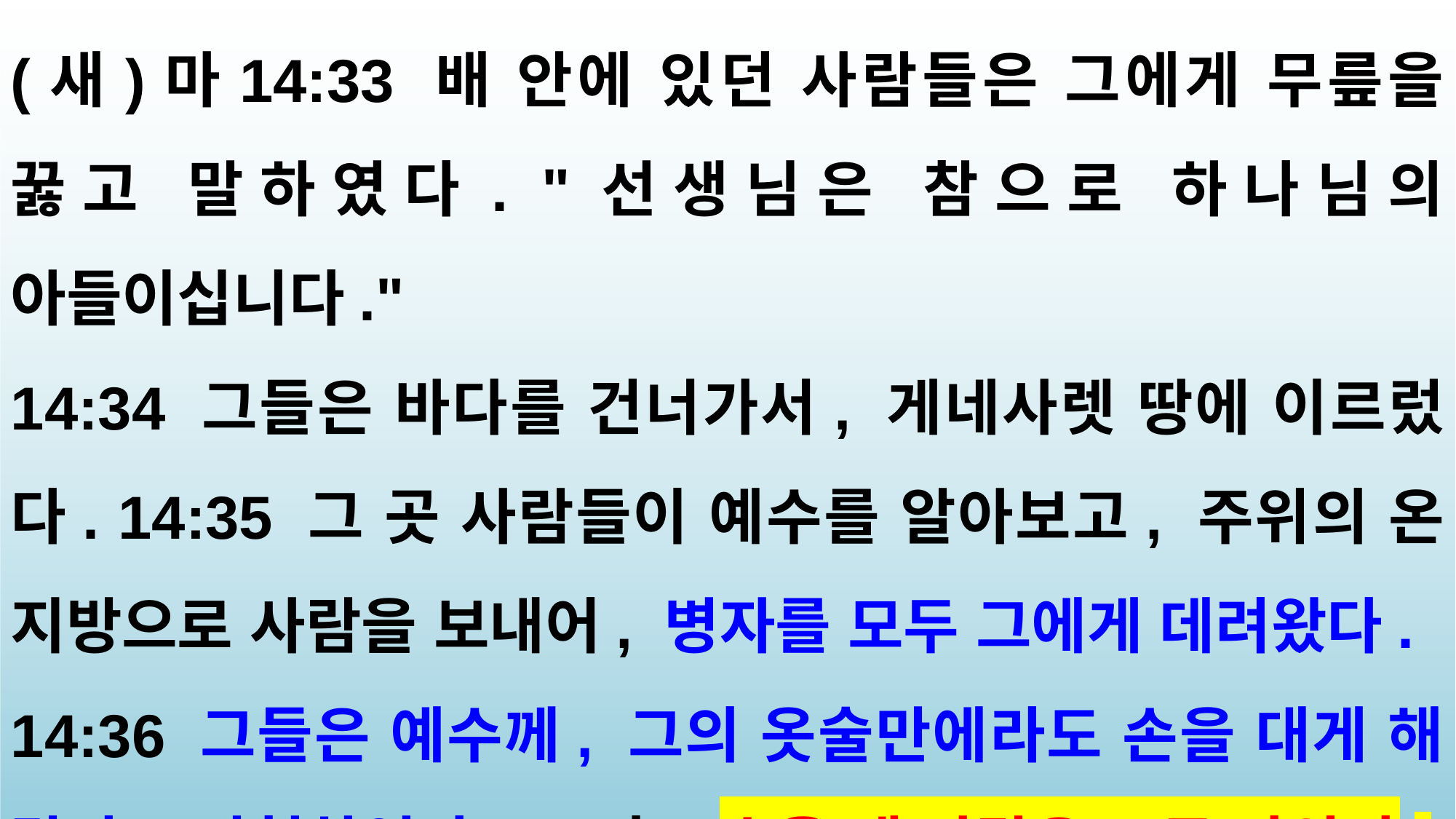

(새)마14:33 배 안에 있던 사람들은 그에게 무릎을 꿇고 말하였다. "선생님은 참으로 하나님의 아들이십니다."
14:34 그들은 바다를 건너가서, 게네사렛 땅에 이르렀다. 14:35 그 곳 사람들이 예수를 알아보고, 주위의 온 지방으로 사람을 보내어, 병자를 모두 그에게 데려왔다.
14:36 그들은 예수께, 그의 옷술만에라도 손을 대게 해 달라고 간청하였다. 그리고 손을 댄 사람은 모두 나았다.